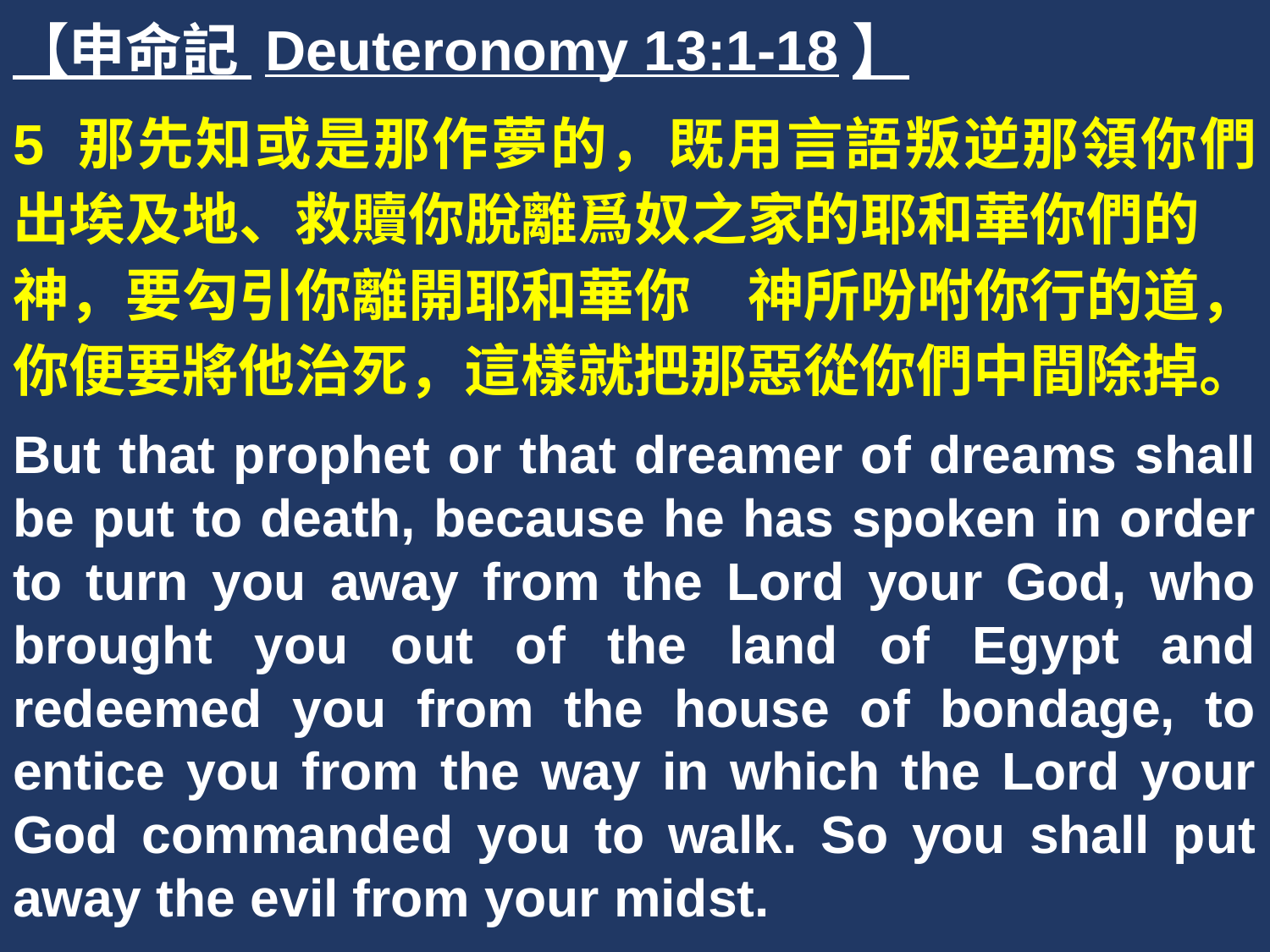

【申命記 Deuteronomy 13:1-18】
5 那先知或是那作夢的，既用言語叛逆那領你們出埃及地、救贖你脫離爲奴之家的耶和華你們的　神，要勾引你離開耶和華你　神所吩咐你行的道，你便要將他治死，這樣就把那惡從你們中間除掉。
But that prophet or that dreamer of dreams shall be put to death, because he has spoken in order to turn you away from the Lord your God, who brought you out of the land of Egypt and redeemed you from the house of bondage, to entice you from the way in which the Lord your God commanded you to walk. So you shall put away the evil from your midst.